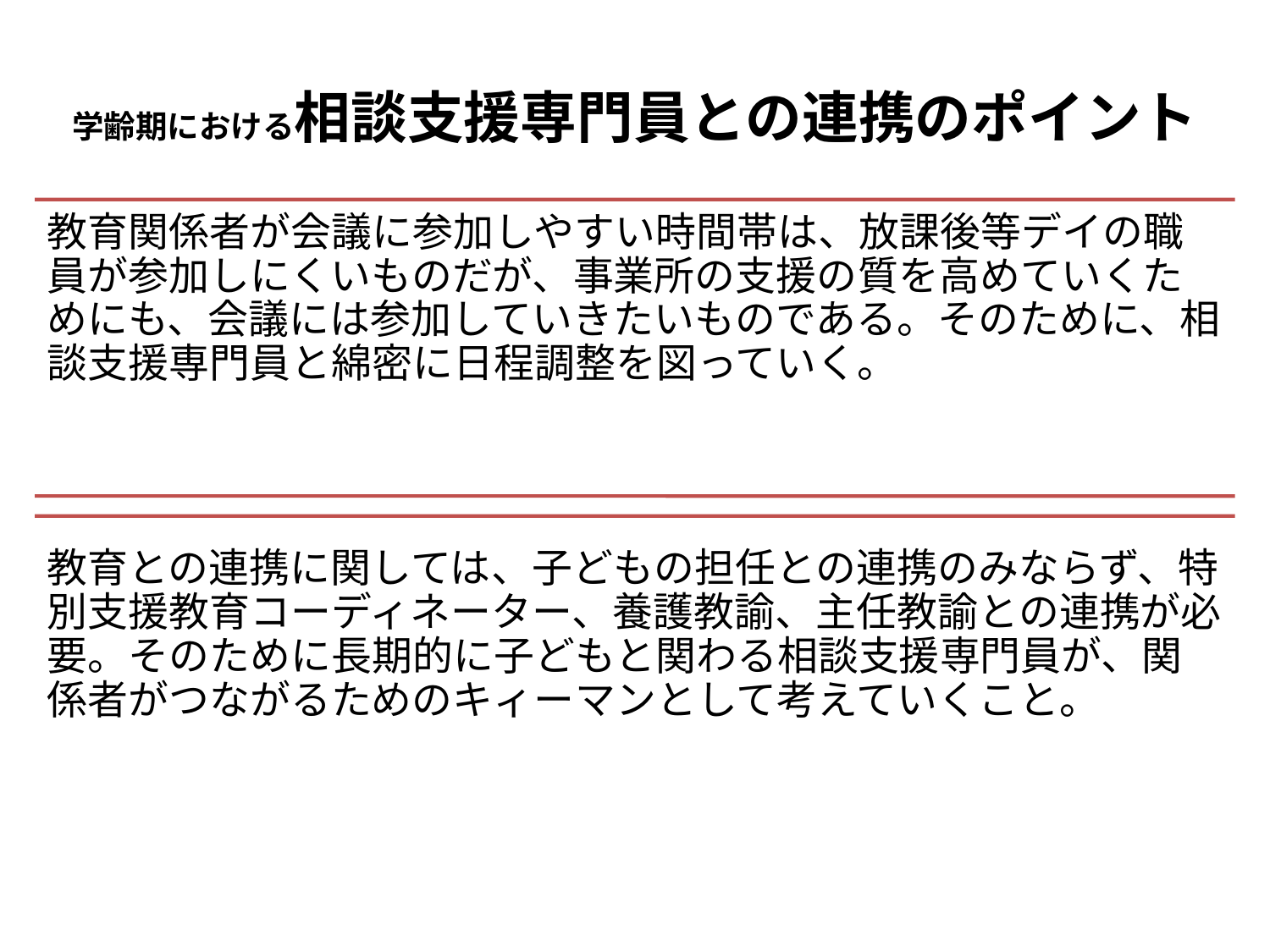

# 学齢期における相談支援専門員との連携のポイント
教育関係者が会議に参加しやすい時間帯は、放課後等デイの職員が参加しにくいものだが、事業所の支援の質を高めていくためにも、会議には参加していきたいものである。そのために、相談支援専門員と綿密に日程調整を図っていく。

教育との連携に関しては、子どもの担任との連携のみならず、特別支援教育コーディネーター、養護教諭、主任教諭との連携が必要。そのために長期的に子どもと関わる相談支援専門員が、関係者がつながるためのキィーマンとして考えていくこと。